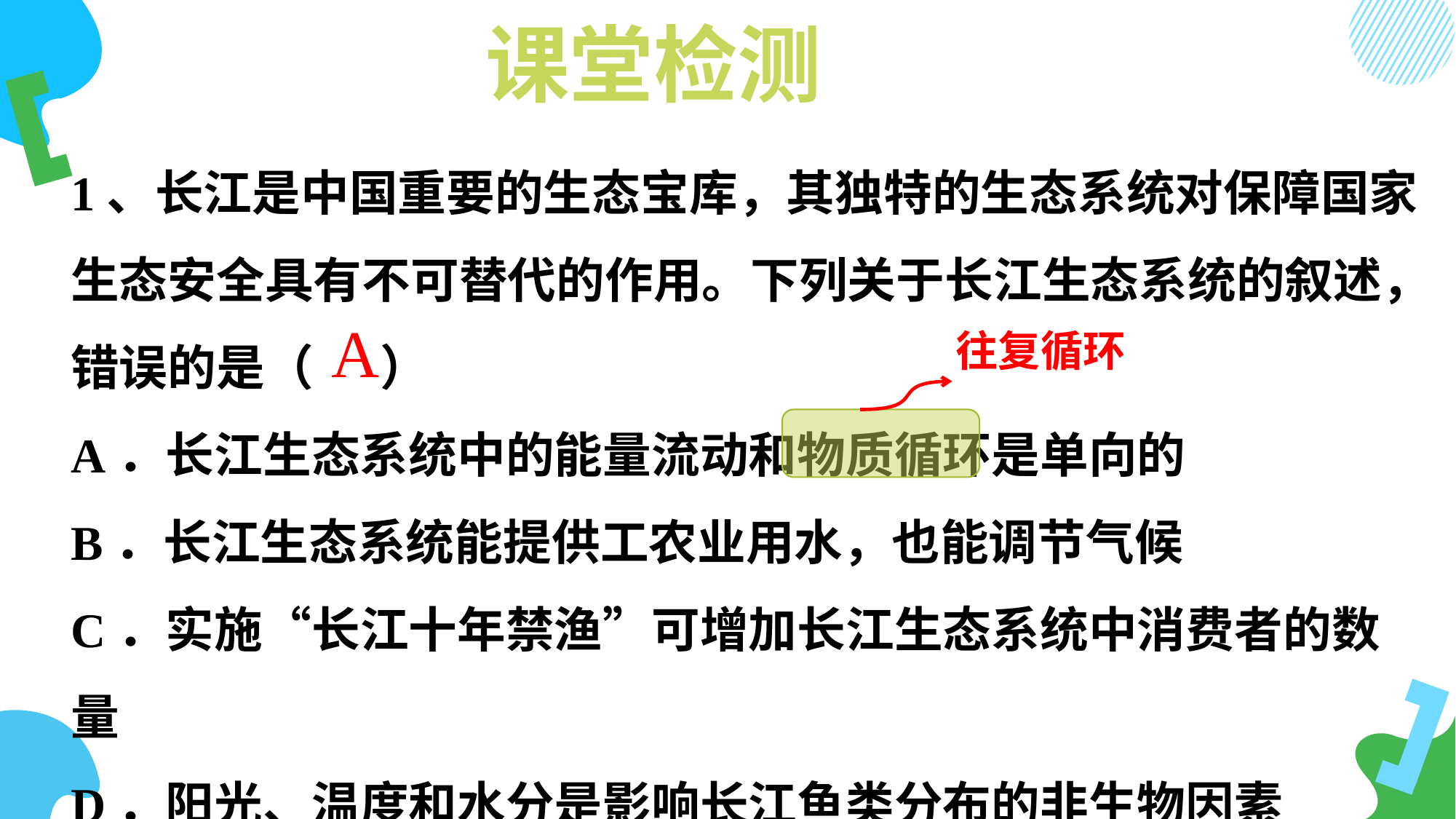

课堂检测
1、长江是中国重要的生态宝库，其独特的生态系统对保障国家生态安全具有不可替代的作用。下列关于长江生态系统的叙述，错误的是（      ）
A．长江生态系统中的能量流动和物质循环是单向的
B．长江生态系统能提供工农业用水，也能调节气候
C．实施“长江十年禁渔”可增加长江生态系统中消费者的数量
D．阳光、温度和水分是影响长江鱼类分布的非生物因素
A
往复循环